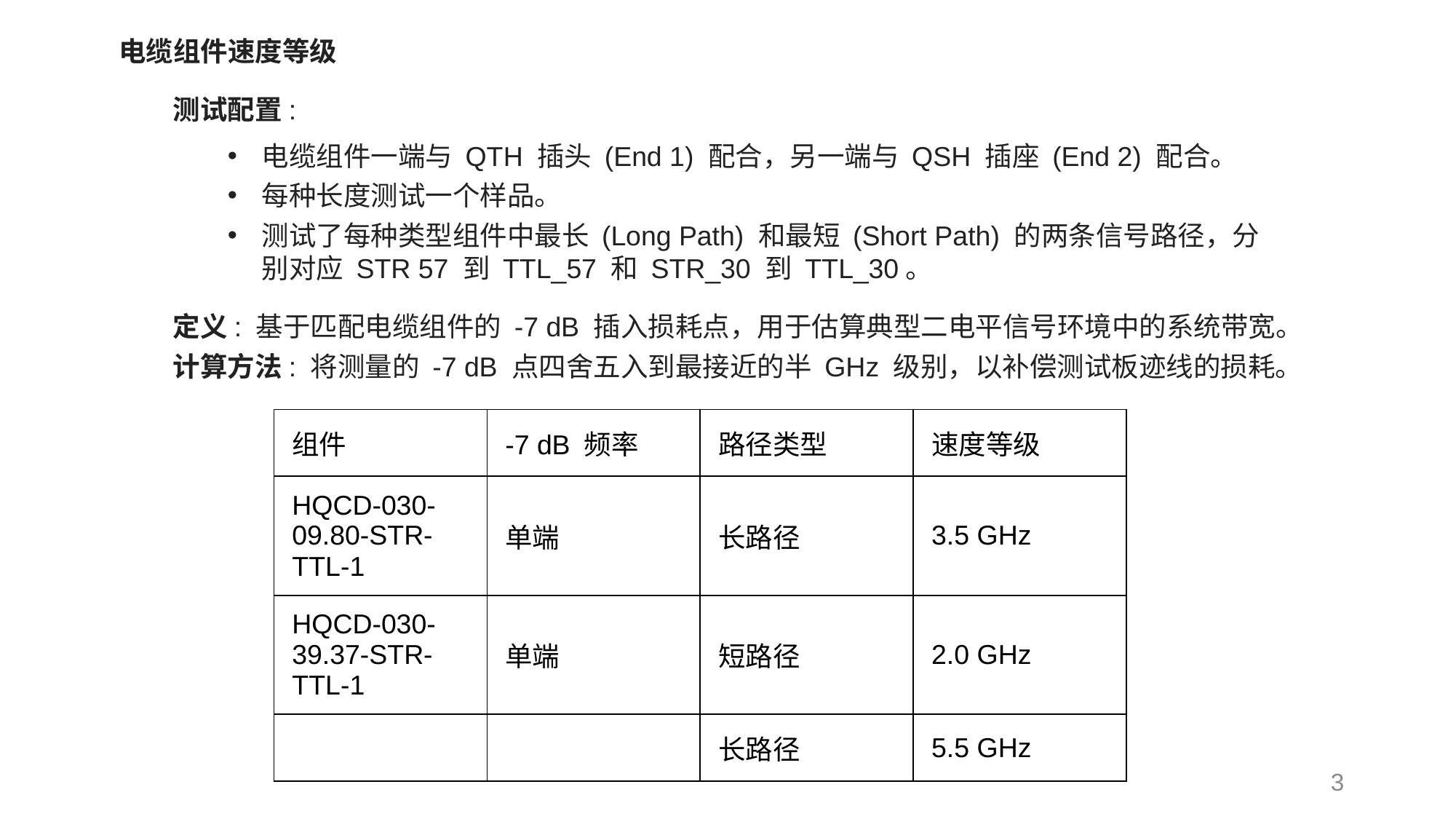

电缆组件速度等级
测试配置:
电缆组件一端与 QTH 插头 (End 1) 配合，另一端与 QSH 插座 (End 2) 配合。
每种长度测试一个样品。
测试了每种类型组件中最长 (Long Path) 和最短 (Short Path) 的两条信号路径，分别对应 STR 57 到 TTL_57 和 STR_30 到 TTL_30。
定义: 基于匹配电缆组件的 -7 dB 插入损耗点，用于估算典型二电平信号环境中的系统带宽。
计算方法: 将测量的 -7 dB 点四舍五入到最接近的半 GHz 级别，以补偿测试板迹线的损耗。
| 组件 | -7 dB 频率 | 路径类型 | 速度等级 |
| --- | --- | --- | --- |
| HQCD-030-09.80-STR-TTL-1 | 单端 | 长路径 | 3.5 GHz |
| HQCD-030-39.37-STR-TTL-1 | 单端 | 短路径 | 2.0 GHz |
|  |  | 长路径 | 5.5 GHz |
3